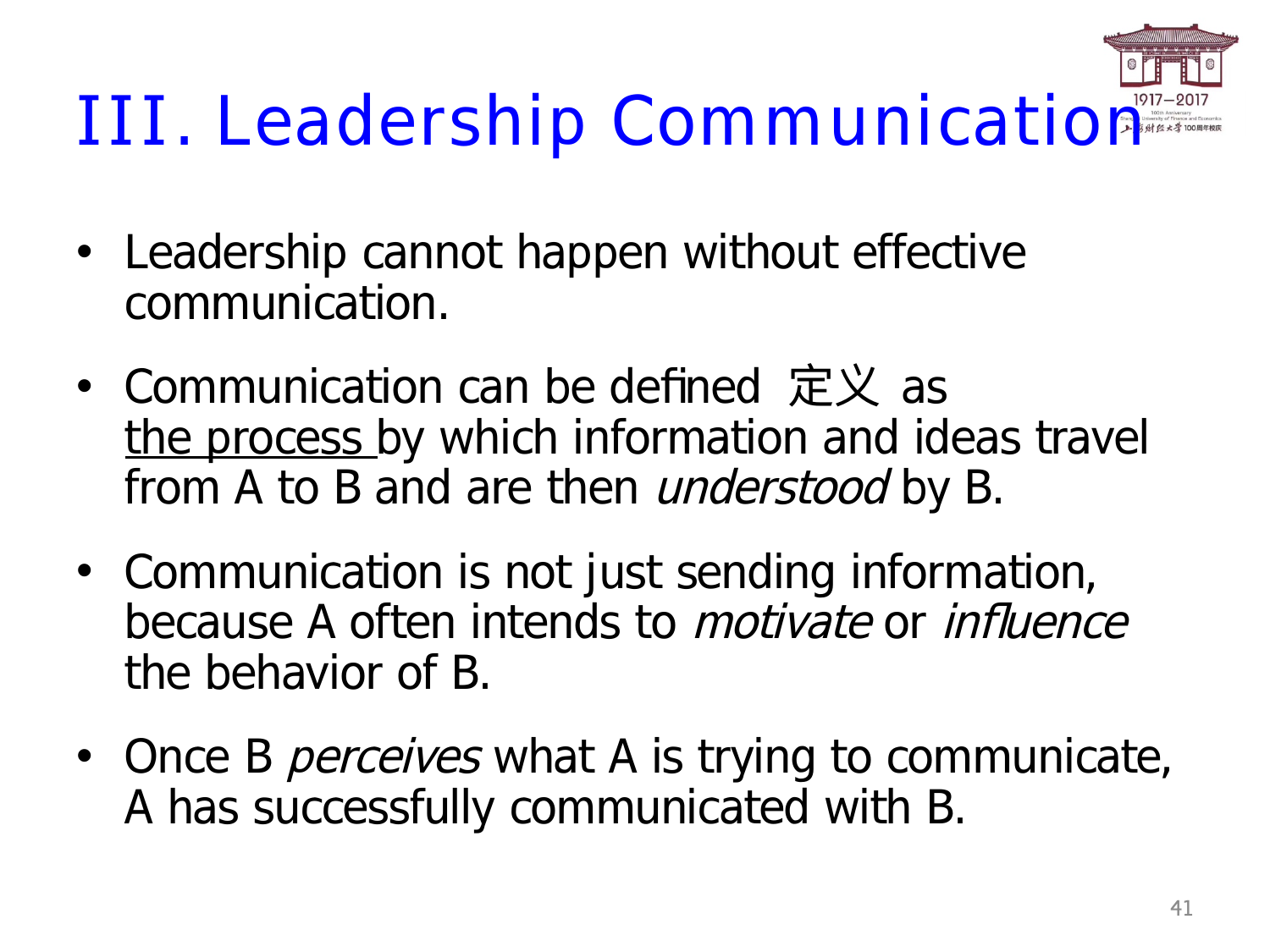

# III. Leadership Communication
Leadership cannot happen without effective communication.
Communication can be defined 定义 as the process by which information and ideas travel from A to B and are then understood by B.
Communication is not just sending information, because A often intends to motivate or influence the behavior of B.
Once B perceives what A is trying to communicate, A has successfully communicated with B.
41